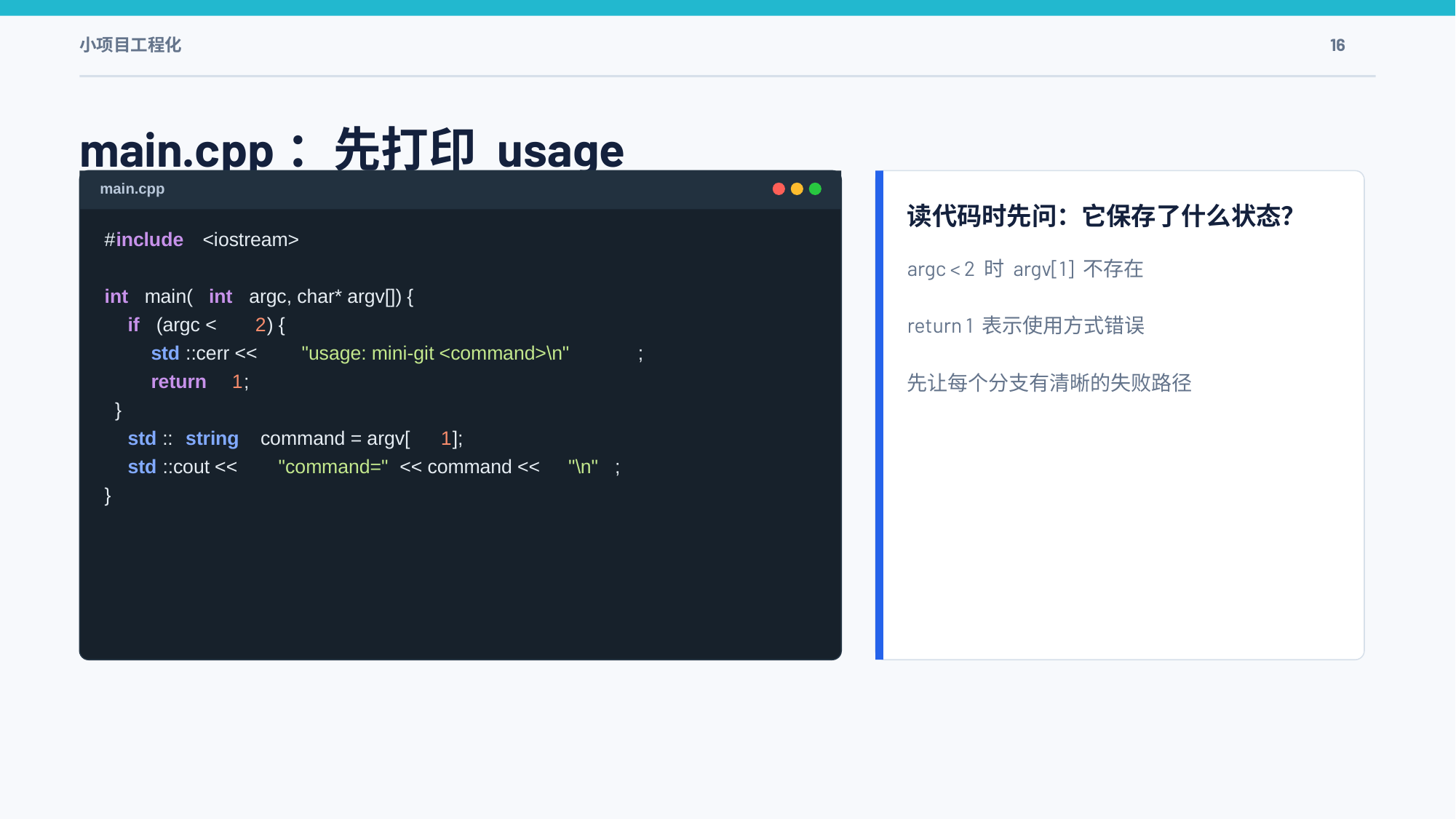

小项目工程化
16

main.cpp：先打印 usage

main.cpp

读代码时先问：它保存了什么状态？
#
include
 <iostream>
argc < 2 时 argv[1] 不存在

return 1 表示使用方式错误

先让每个分支有清晰的失败路径

int
 main(
int
 argc, char* argv[]) {

if
 (argc <
2
) {

std
::cerr <<
"usage: mini-git <command>\n"
;

return

1
;
  }

std
::
string
 command = argv[
1
];

std
::cout <<
"command="
 << command <<
"\n"
;
}